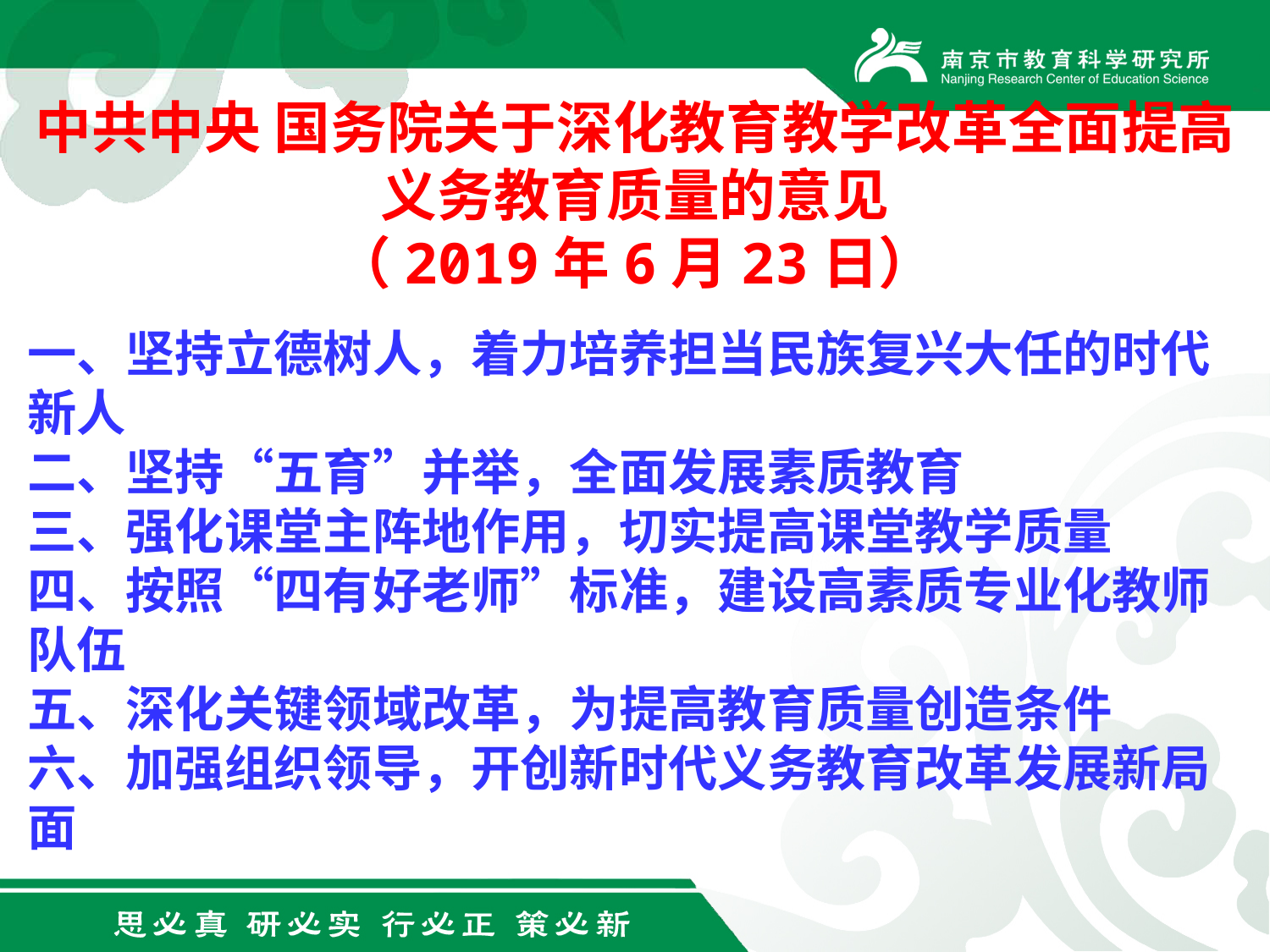

中共中央 国务院关于深化教育教学改革全面提高义务教育质量的意见
（2019年6月23日）
一、坚持立德树人，着力培养担当民族复兴大任的时代新人
二、坚持“五育”并举，全面发展素质教育
三、强化课堂主阵地作用，切实提高课堂教学质量
四、按照“四有好老师”标准，建设高素质专业化教师队伍
五、深化关键领域改革，为提高教育质量创造条件
六、加强组织领导，开创新时代义务教育改革发展新局面